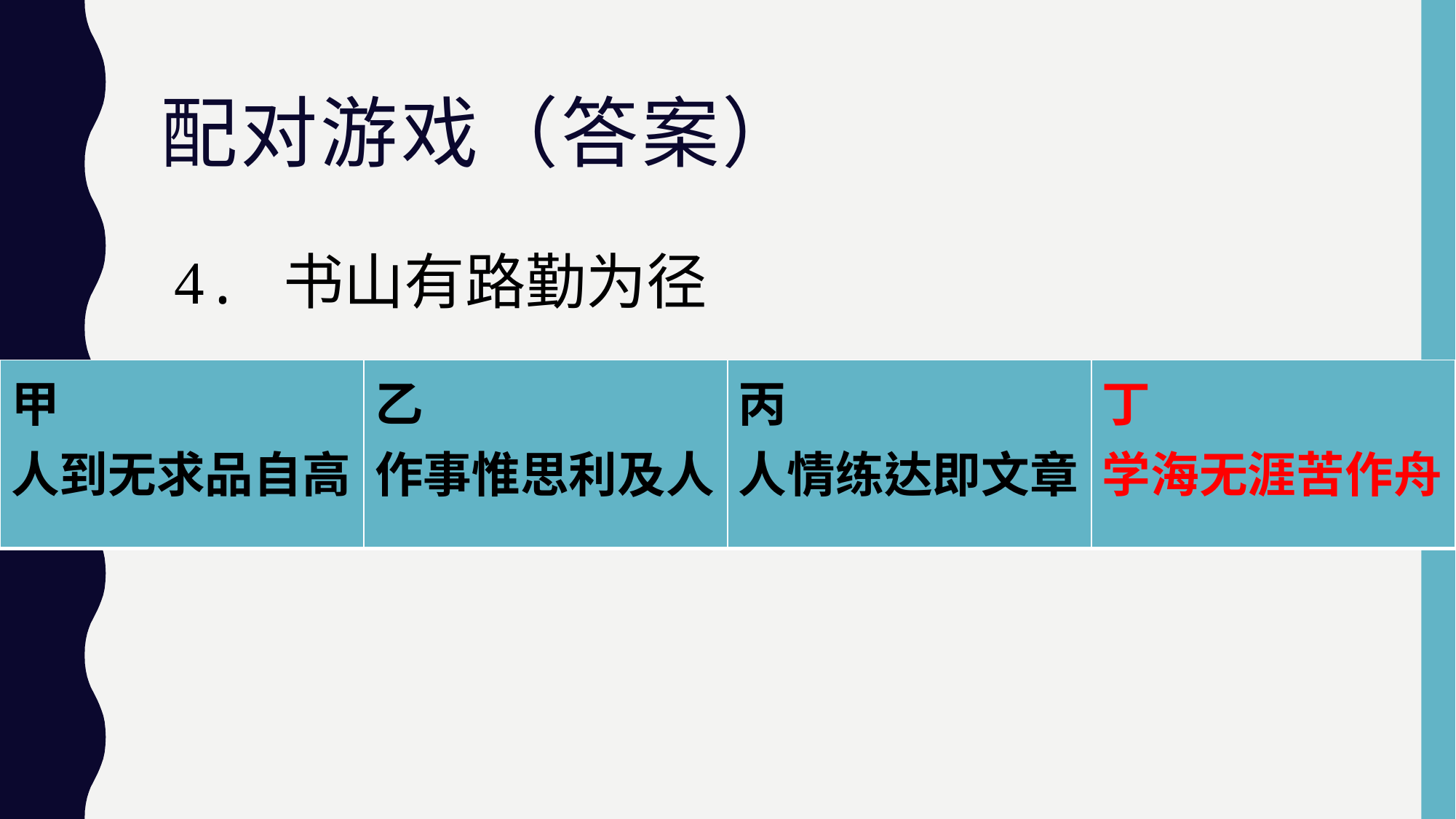

# 配对游戏（答案）
4.	书山有路勤为径
| 甲 人到无求品自高 | 乙 作事惟思利及人 | 丙 人情练达即文章 | 丁 学海无涯苦作舟 |
| --- | --- | --- | --- |